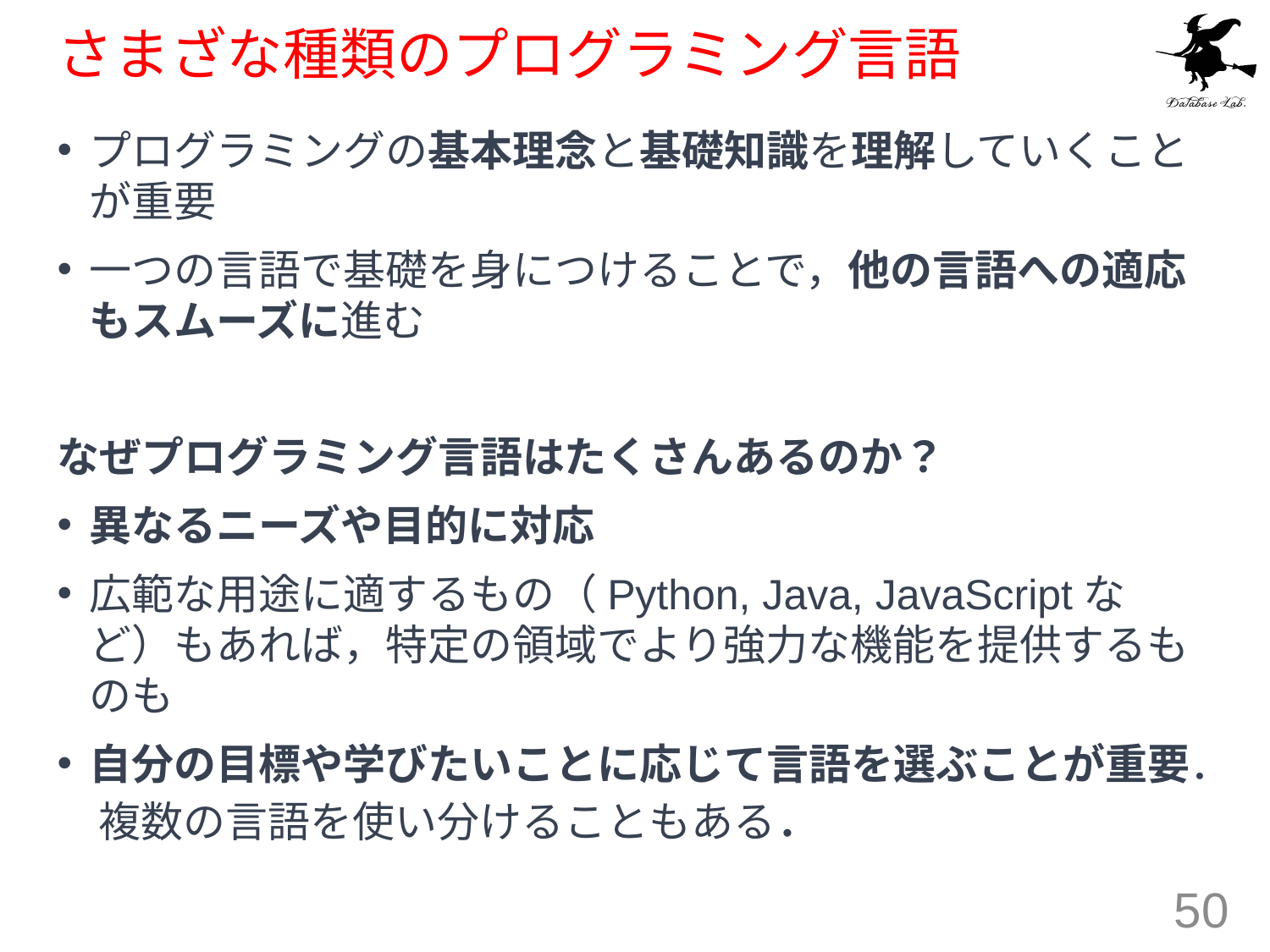

# さまざな種類のプログラミング言語
プログラミングの基本理念と基礎知識を理解していくことが重要
一つの言語で基礎を身につけることで，他の言語への適応もスムーズに進む

なぜプログラミング言語はたくさんあるのか？
異なるニーズや目的に対応
広範な用途に適するもの（Python, Java, JavaScriptなど）もあれば，特定の領域でより強力な機能を提供するものも
自分の目標や学びたいことに応じて言語を選ぶことが重要． 複数の言語を使い分けることもある．

50